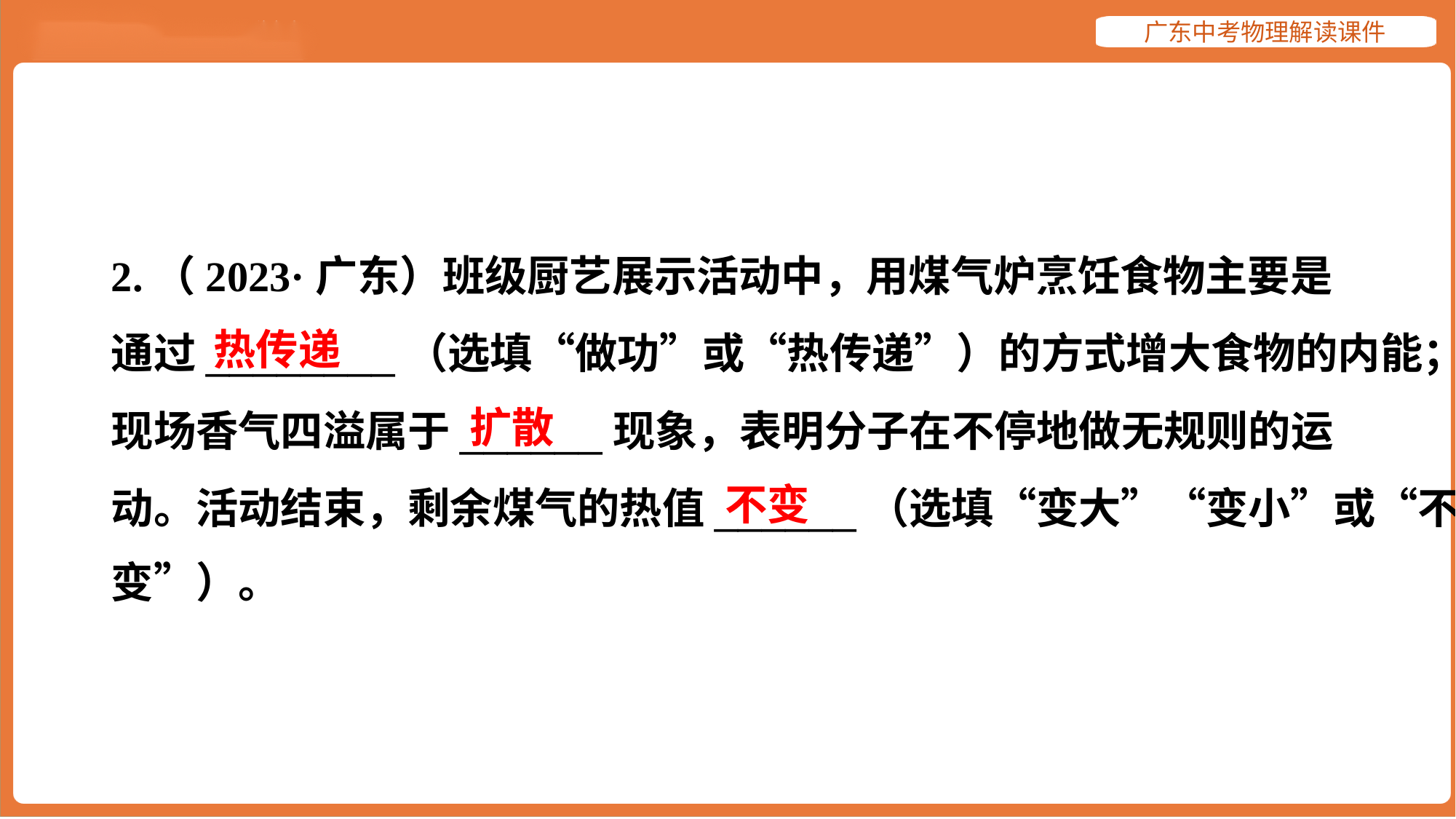

2.（2023·广东）班级厨艺展示活动中，用煤气炉烹饪食物主要是
通过________（选填“做功”或“热传递”）的方式增大食物的内能；
现场香气四溢属于______现象，表明分子在不停地做无规则的运
动。活动结束，剩余煤气的热值______（选填“变大”“变小”或“不
变”）。
热传递
扩散
不变